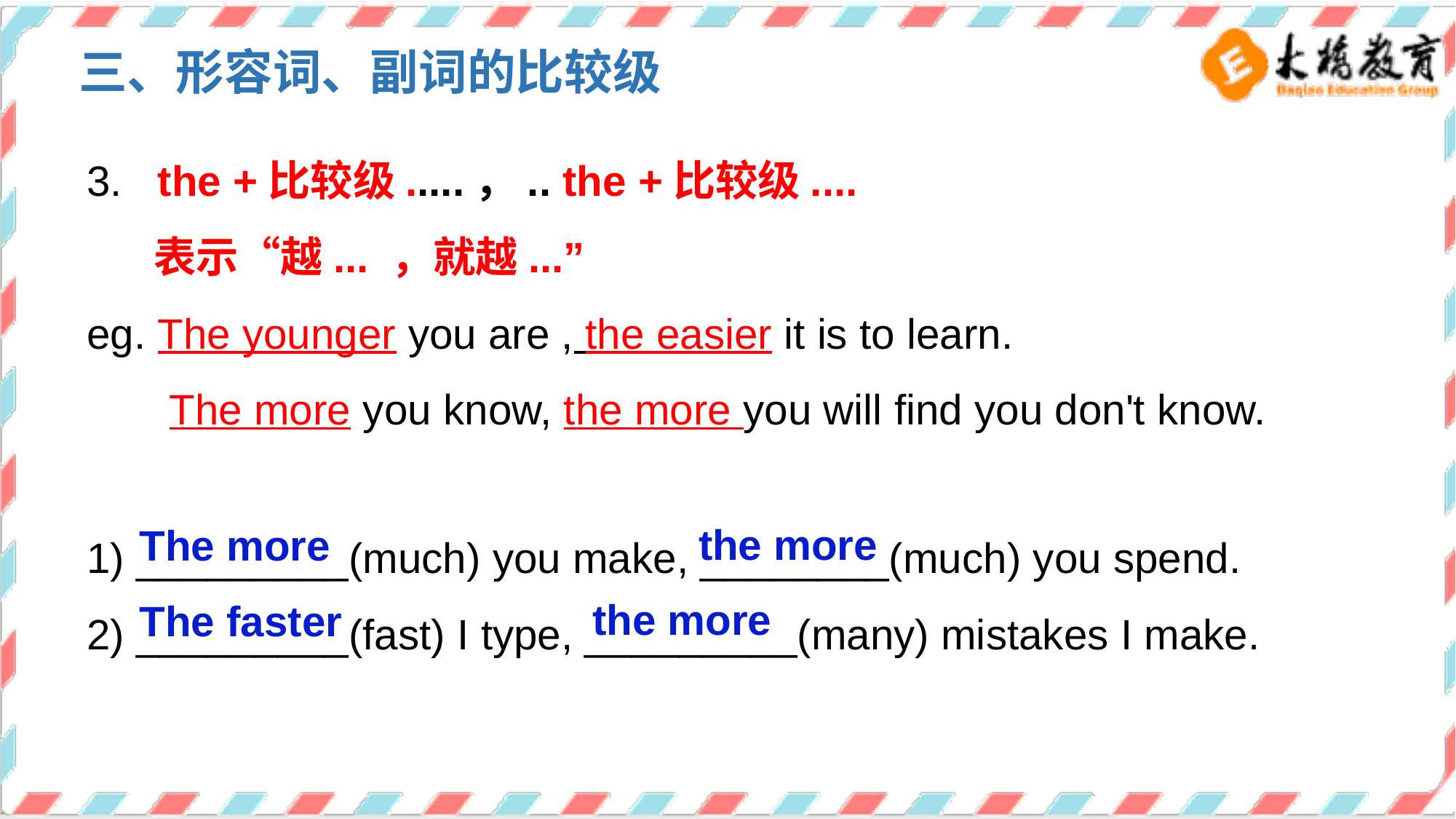

三、形容词、副词的比较级
3.   the +比较级.....，.. the +比较级....
      表示“越... ，就越...”
eg. The younger you are , the easier it is to learn.
       The more you know, the more you will find you don't know.
1) _________(much) you make, ________(much) you spend.
2) _________(fast) I type, _________(many) mistakes I make.
the more
The more
the more
The faster